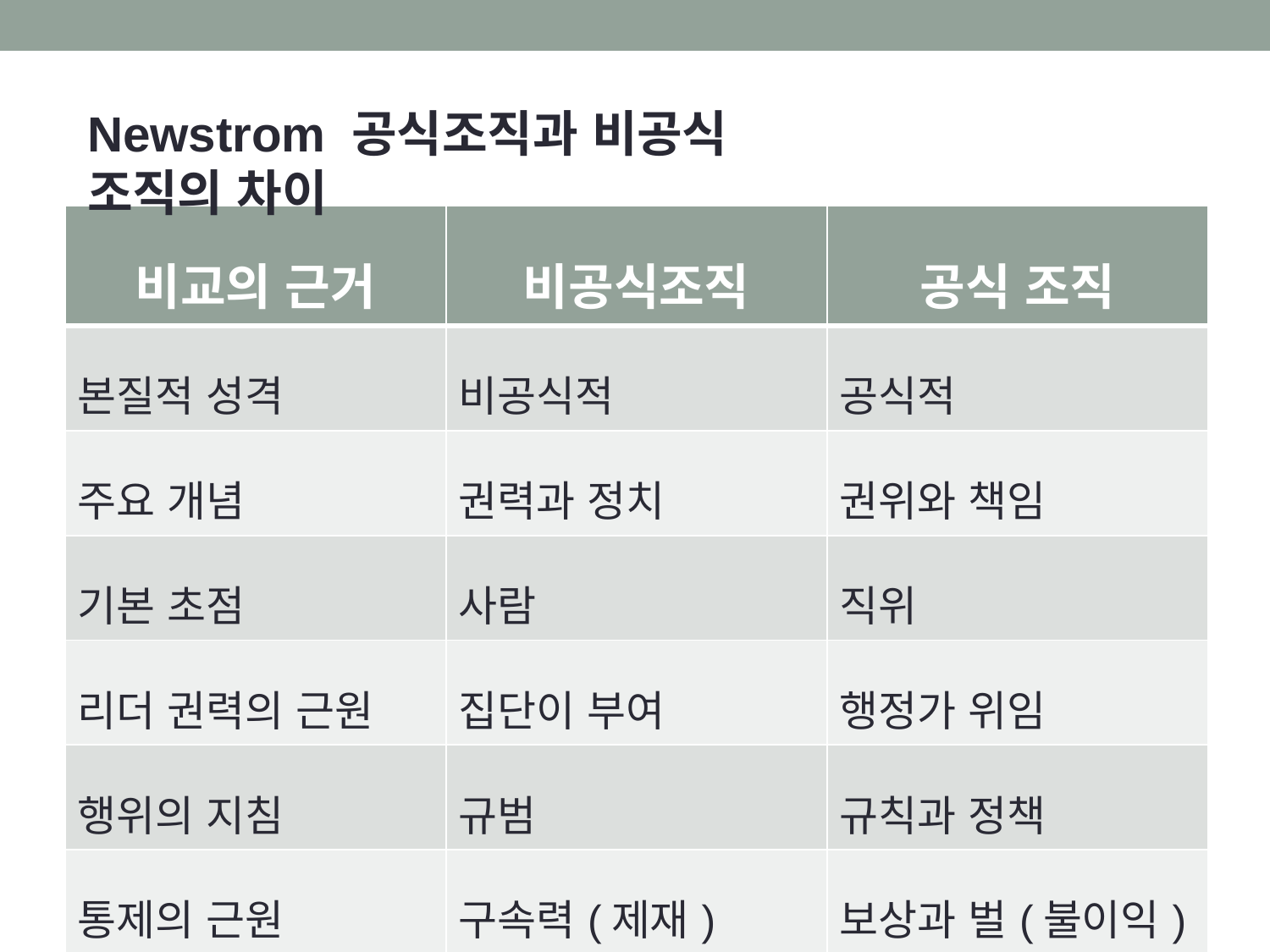

#
Newstrom 공식조직과 비공식 조직의 차이
| 비교의 근거 | 비공식조직 | 공식 조직 |
| --- | --- | --- |
| 본질적 성격 | 비공식적 | 공식적 |
| 주요 개념 | 권력과 정치 | 권위와 책임 |
| 기본 초점 | 사람 | 직위 |
| 리더 권력의 근원 | 집단이 부여 | 행정가 위임 |
| 행위의 지침 | 규범 | 규칙과 정책 |
| 통제의 근원 | 구속력(제재) | 보상과 벌(불이익) |